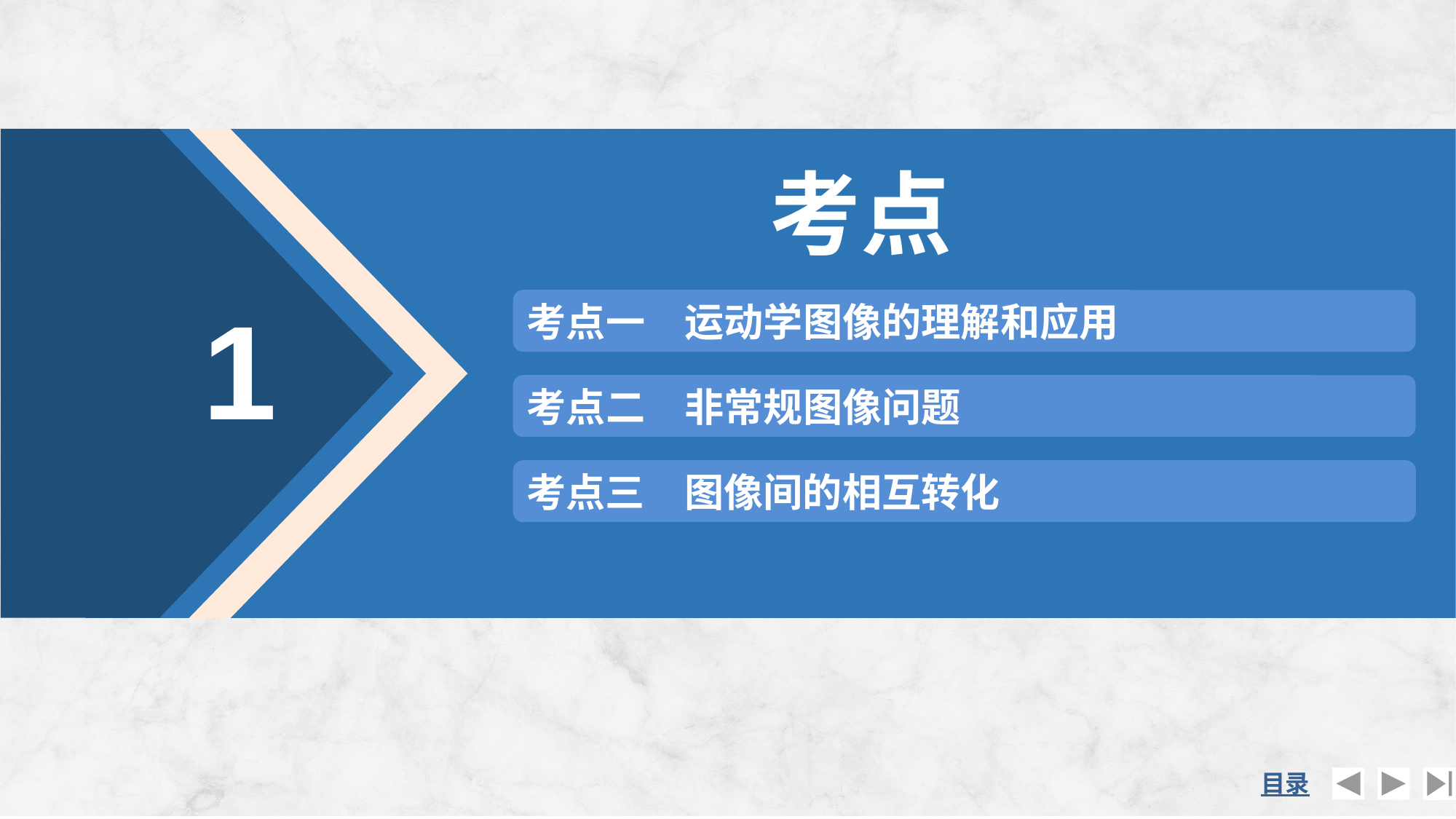

考点
1
考点一　运动学图像的理解和应用
考点二　非常规图像问题
考点三　图像间的相互转化